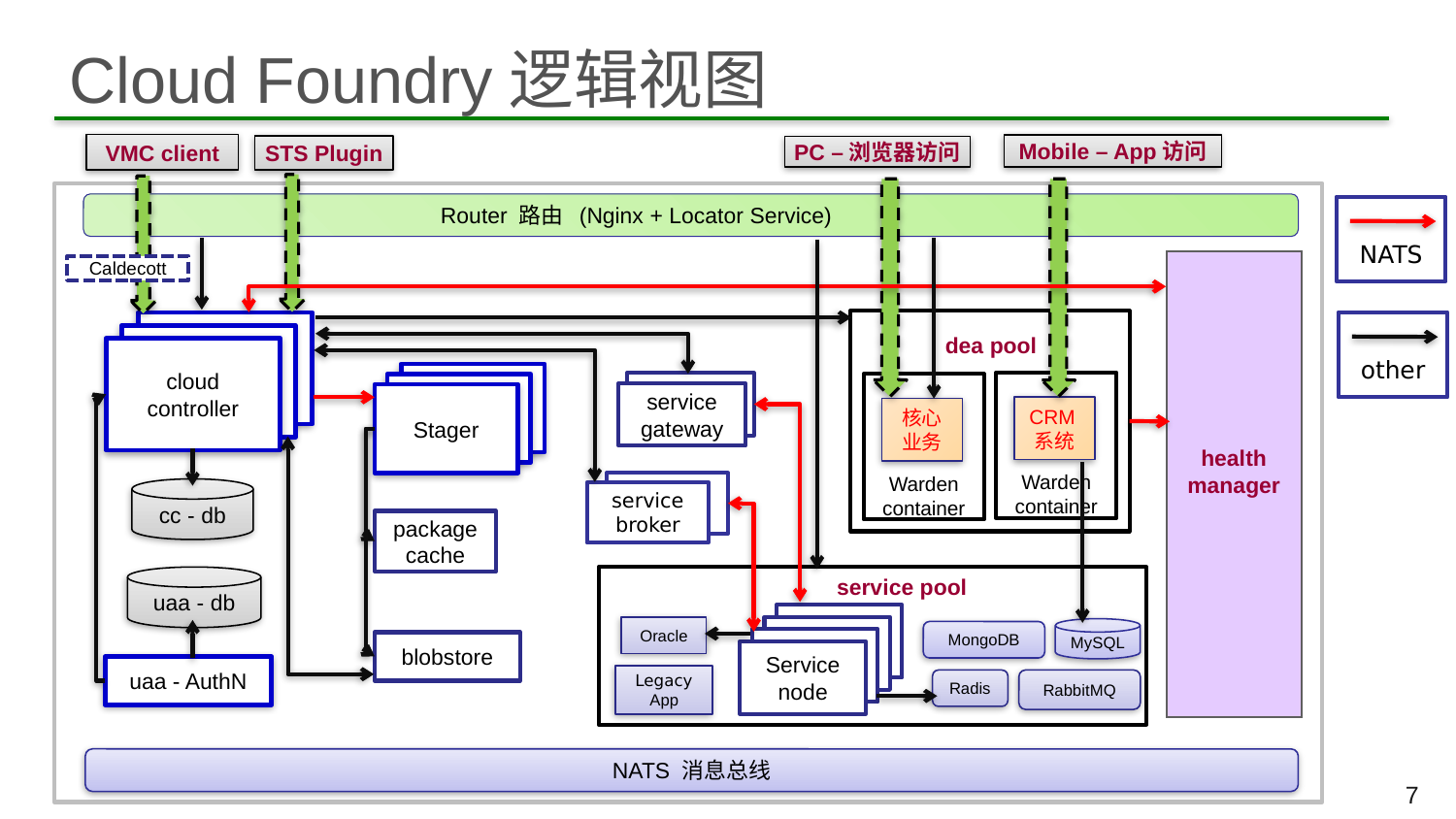

# Cloud Foundry逻辑视图
VMC client
Mobile – App访问
STS Plugin
PC –浏览器访问

                                                      Router 路由  (Nginx + Locator Service)

NATS
health manager

Caldecott

dea pool

Warden
container

Warden
container
CRM系统
核心业务

cloud controller

other

Stager

service gateway

service broker
cc - db
package cache
service pool
uaa - db

Service
node
Oracle
MySQL
MongoDB
blobstore
uaa - AuthN
Legacy
App
Radis
RabbitMQ
NATS 消息总线
7